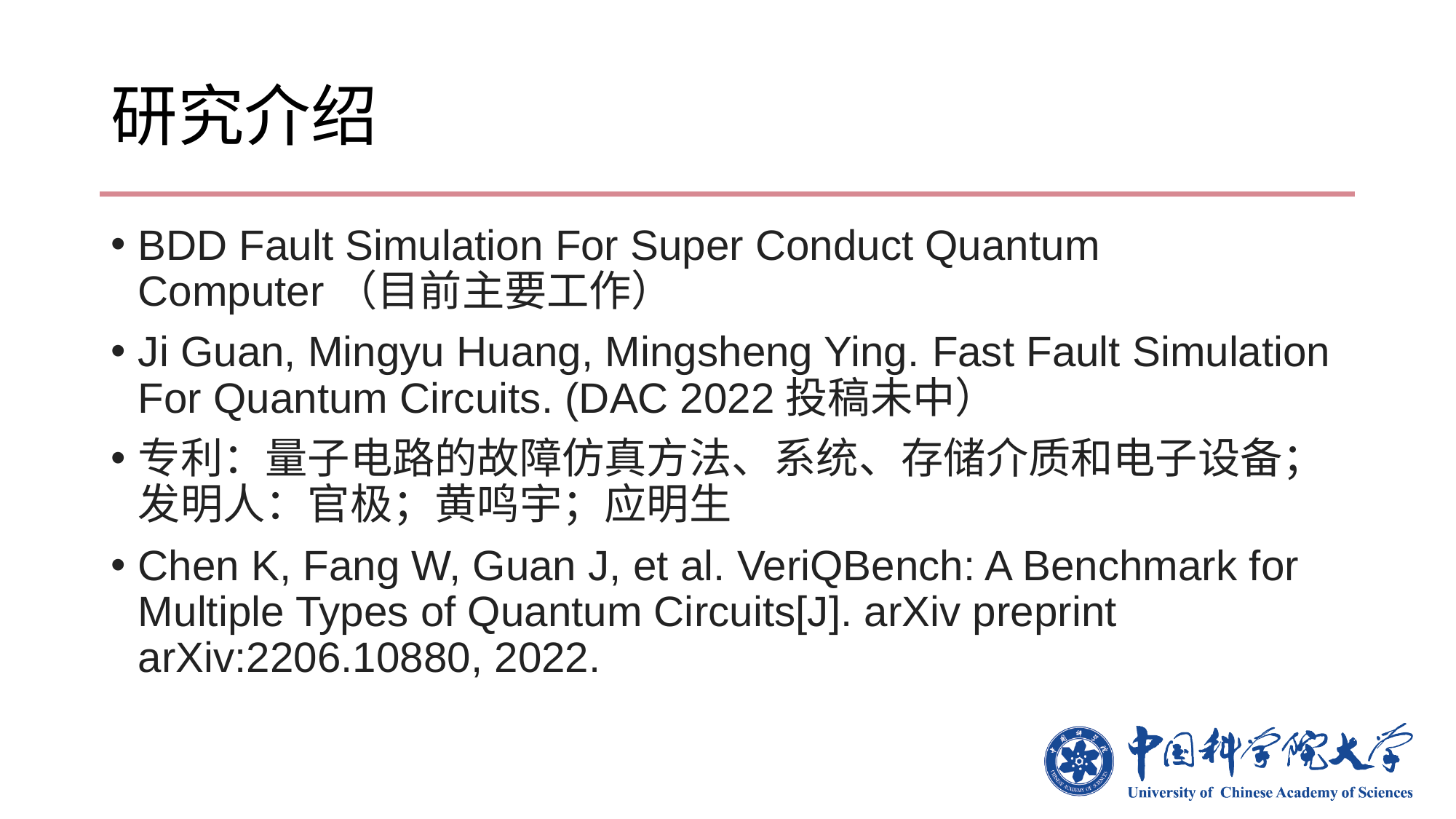

# 研究介绍
BDD Fault Simulation For Super Conduct Quantum Computer（目前主要工作）
Ji Guan, Mingyu Huang, Mingsheng Ying. Fast Fault Simulation For Quantum Circuits. (DAC 2022投稿未中）
专利：量子电路的故障仿真方法、系统、存储介质和电子设备；发明人：官极；黄鸣宇；应明生
Chen K, Fang W, Guan J, et al. VeriQBench: A Benchmark for Multiple Types of Quantum Circuits[J]. arXiv preprint arXiv:2206.10880, 2022.